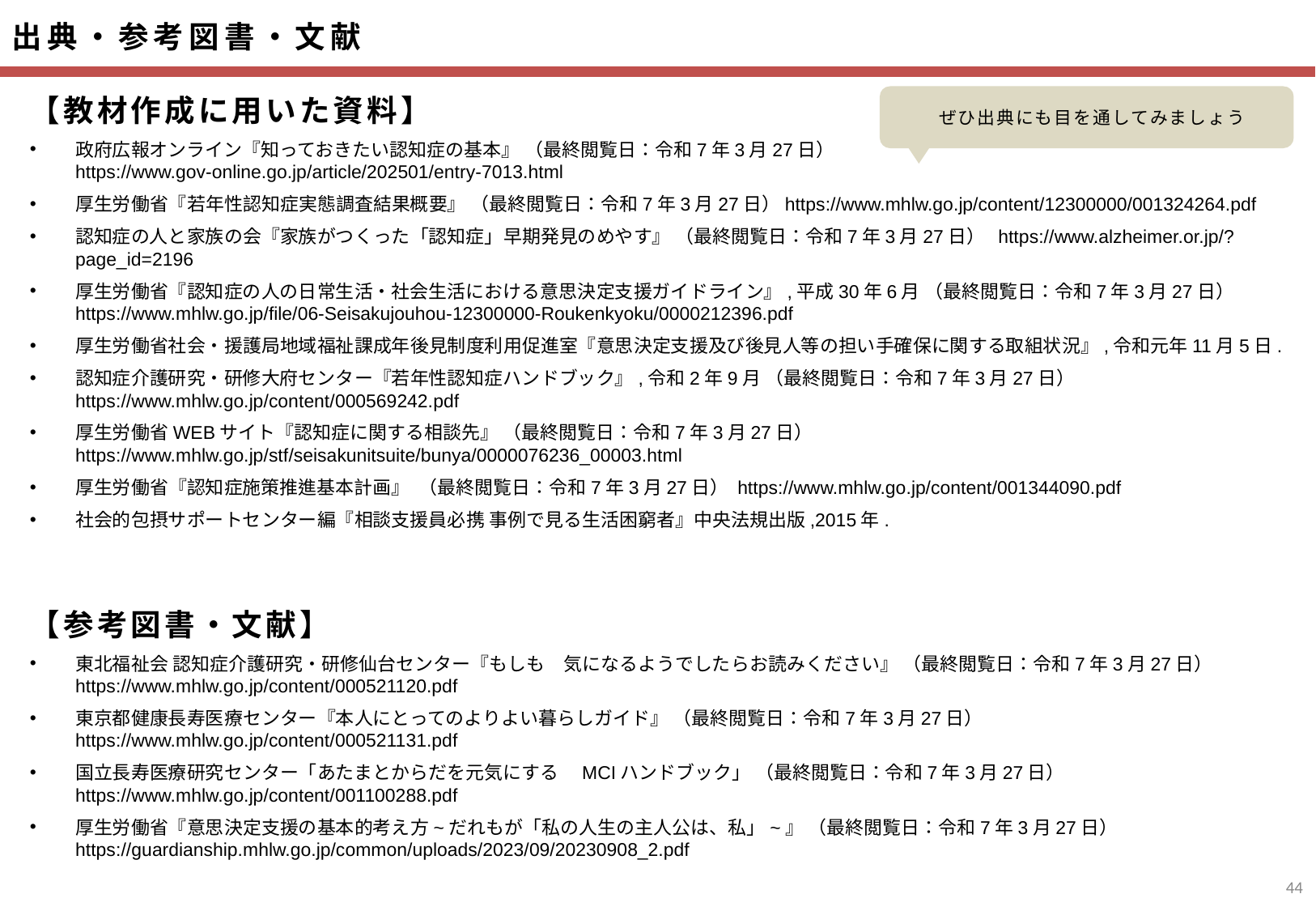

【教材作成に用いた資料】
政府広報オンライン『知っておきたい認知症の基本』 （最終閲覧日：令和7年3月27日）
https://www.gov-online.go.jp/article/202501/entry-7013.html
厚生労働省『若年性認知症実態調査結果概要』 （最終閲覧日：令和7年3月27日）https://www.mhlw.go.jp/content/12300000/001324264.pdf
認知症の人と家族の会『家族がつくった「認知症」早期発見のめやす』 （最終閲覧日：令和7年3月27日）  https://www.alzheimer.or.jp/?page_id=2196
厚生労働省『認知症の人の日常生活・社会生活における意思決定支援ガイドライン』,平成30年6月 （最終閲覧日：令和7年3月27日） https://www.mhlw.go.jp/file/06-Seisakujouhou-12300000-Roukenkyoku/0000212396.pdf
厚生労働省社会・援護局地域福祉課成年後見制度利用促進室『意思決定支援及び後見人等の担い手確保に関する取組状況』,令和元年11月5日.
認知症介護研究・研修大府センター『若年性認知症ハンドブック』,令和2年9月 （最終閲覧日：令和7年3月27日） https://www.mhlw.go.jp/content/000569242.pdf
厚生労働省WEBサイト『認知症に関する相談先』 （最終閲覧日：令和7年3月27日）
https://www.mhlw.go.jp/stf/seisakunitsuite/bunya/0000076236_00003.html
厚生労働省『認知症施策推進基本計画』  （最終閲覧日：令和7年3月27日） https://www.mhlw.go.jp/content/001344090.pdf
社会的包摂サポートセンター編『相談支援員必携 事例で見る生活困窮者』中央法規出版,2015年.
【参考図書・文献】
東北福祉会 認知症介護研究・研修仙台センター『もしも　気になるようでしたらお読みください』 （最終閲覧日：令和7年3月27日）  https://www.mhlw.go.jp/content/000521120.pdf
東京都健康長寿医療センター『本人にとってのよりよい暮らしガイド』 （最終閲覧日：令和7年3月27日） https://www.mhlw.go.jp/content/000521131.pdf
国立長寿医療研究センター「あたまとからだを元気にする　MCIハンドブック」 （最終閲覧日：令和7年3月27日） https://www.mhlw.go.jp/content/001100288.pdf
厚生労働省『意思決定支援の基本的考え方~だれもが「私の人生の主人公は、私」~』 （最終閲覧日：令和7年3月27日）
https://guardianship.mhlw.go.jp/common/uploads/2023/09/20230908_2.pdf
44